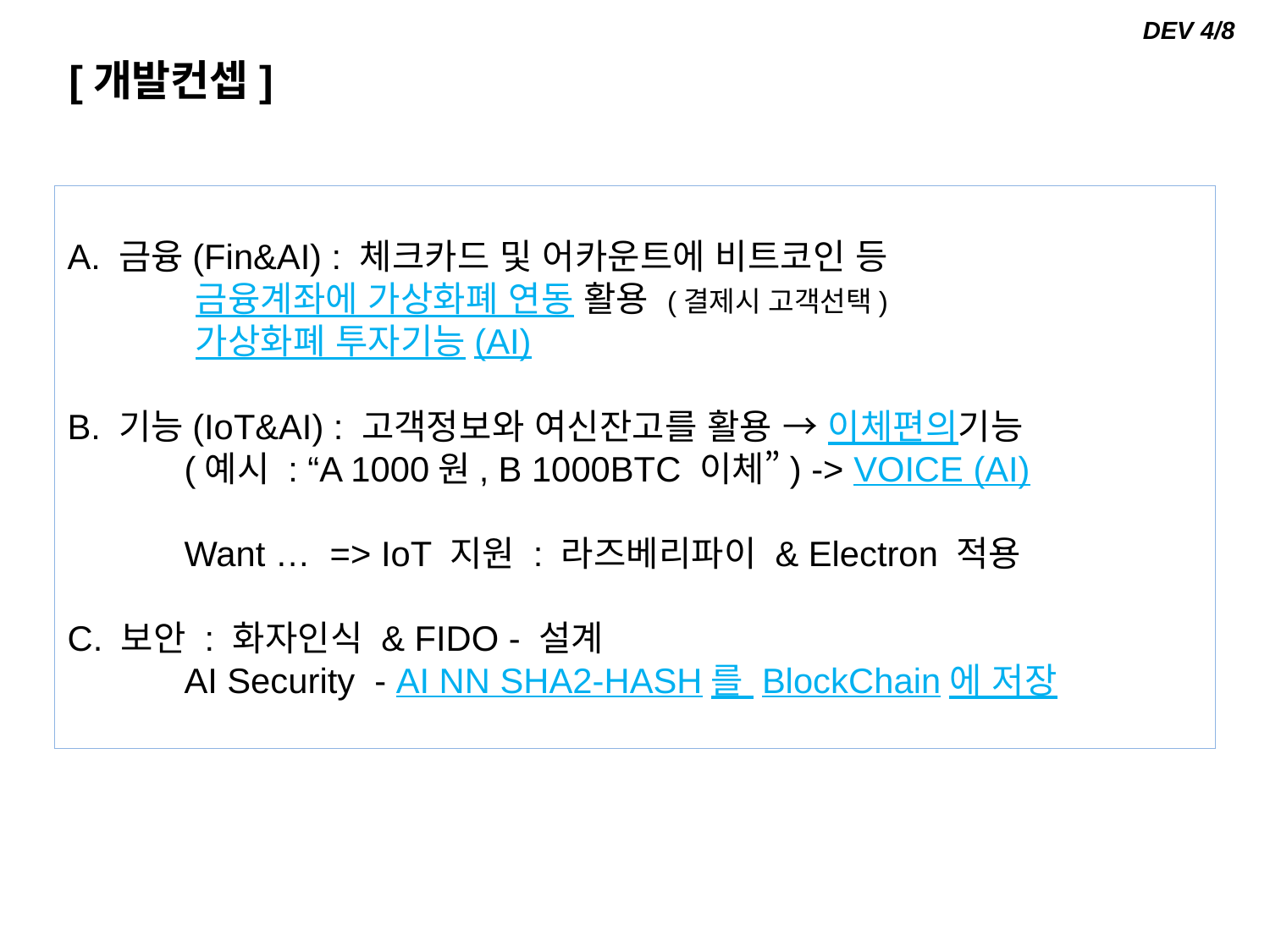

DEV 4/8
[개발컨셉]

A. 금융(Fin&AI) : 체크카드 및 어카운트에 비트코인 등
            금융계좌에 가상화폐 연동 활용 (결제시 고객선택)
            가상화폐 투자기능(AI)

B. 기능(IoT&AI) : 고객정보와 여신잔고를 활용 → 이체편의기능
            (예시 : “A 1000원, B 1000BTC 이체”) -> VOICE (AI)

            Want …  => IoT 지원 : 라즈베리파이 & Electron 적용

C. 보안 : 화자인식 & FIDO - 설계
            AI Security  - AI NN SHA2-HASH를 BlockChain에 저장